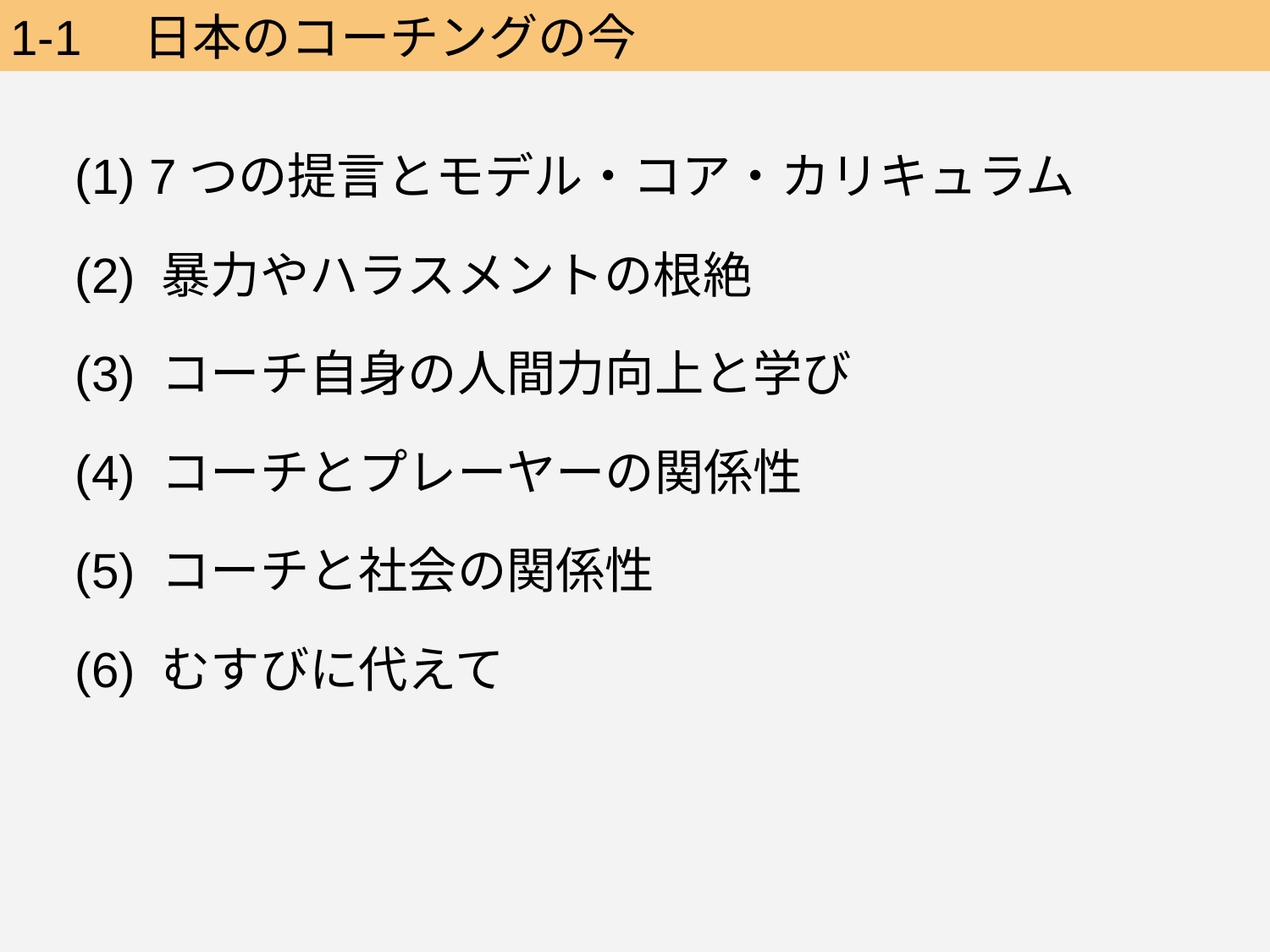

1-1　日本のコーチングの今
(1) 7つの提言とモデル・コア・カリキュラム
(2) 暴力やハラスメントの根絶
(3) コーチ自身の人間力向上と学び
(4) コーチとプレーヤーの関係性
(5) コーチと社会の関係性
(6) むすびに代えて